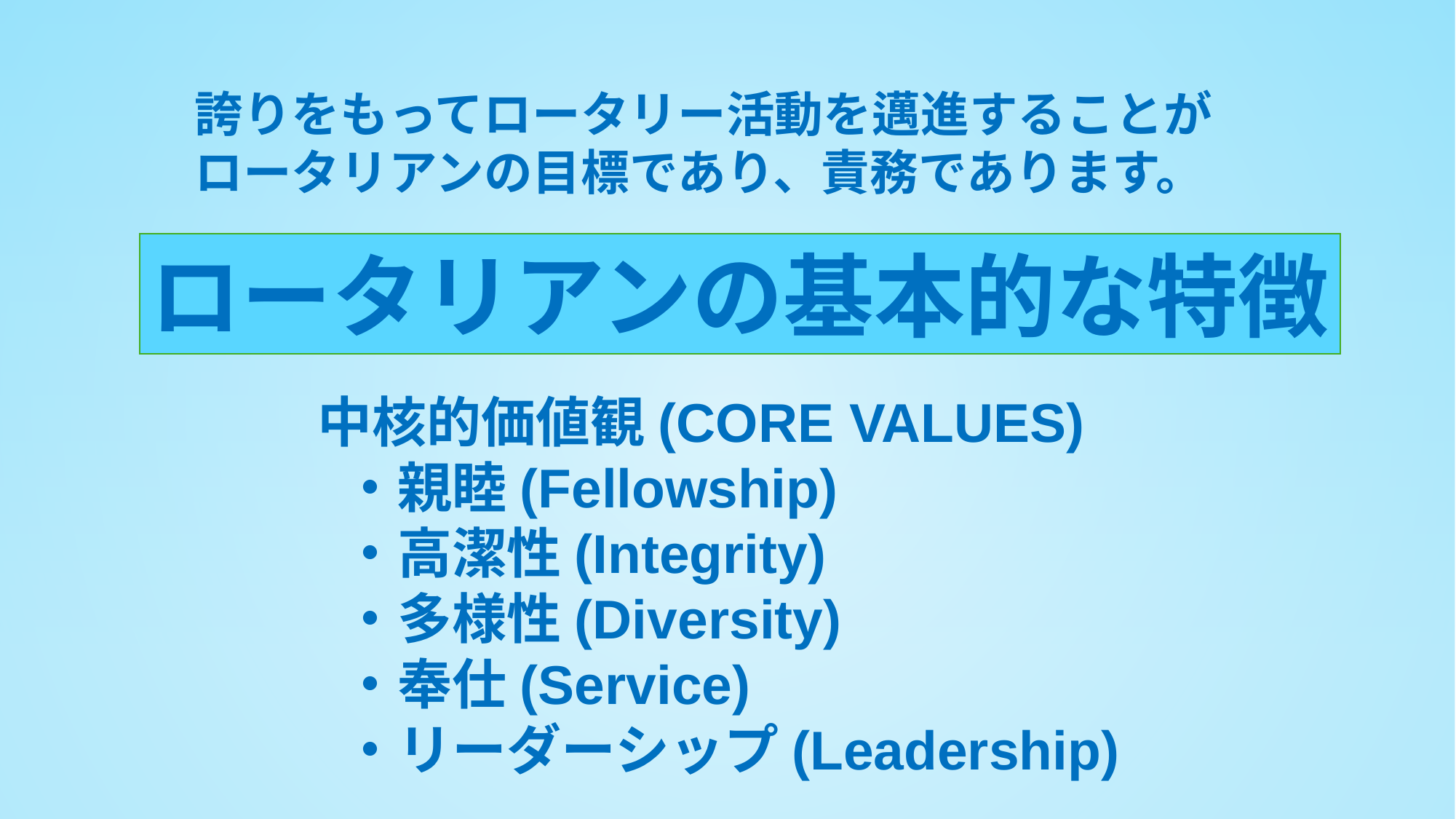

誇りをもってロータリー活動を邁進することが
　ロータリアンの目標であり、責務であります。
ロータリアンの基本的な特徴
中核的価値観(CORE VALUES)
 ・親睦(Fellowship)
 ・高潔性(Integrity)
 ・多様性(Diversity)
 ・奉仕(Service)
 ・リーダーシップ(Leadership)